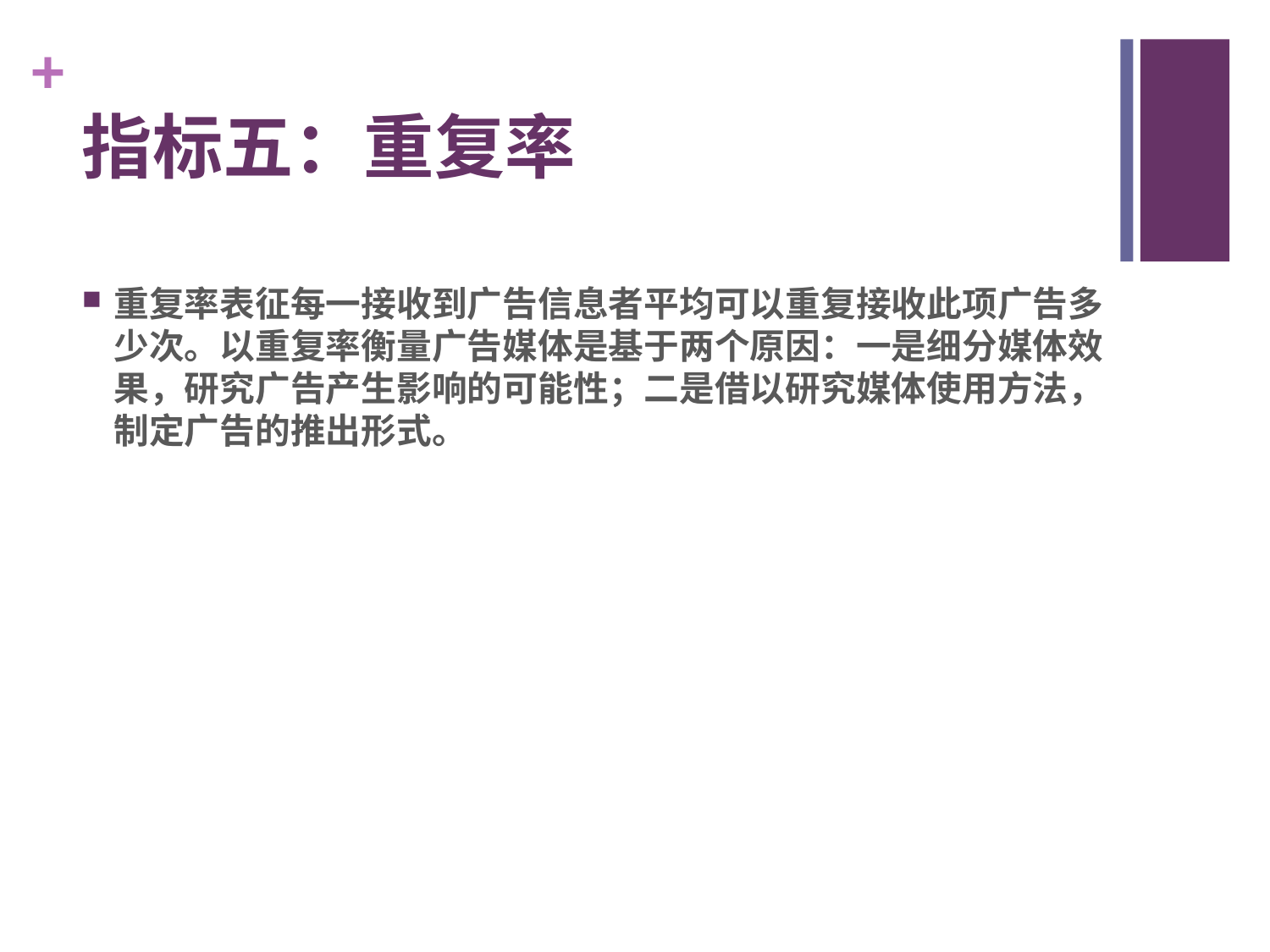

# 指标五：重复率
重复率表征每一接收到广告信息者平均可以重复接收此项广告多少次。以重复率衡量广告媒体是基于两个原因：一是细分媒体效果，研究广告产生影响的可能性；二是借以研究媒体使用方法，制定广告的推出形式。